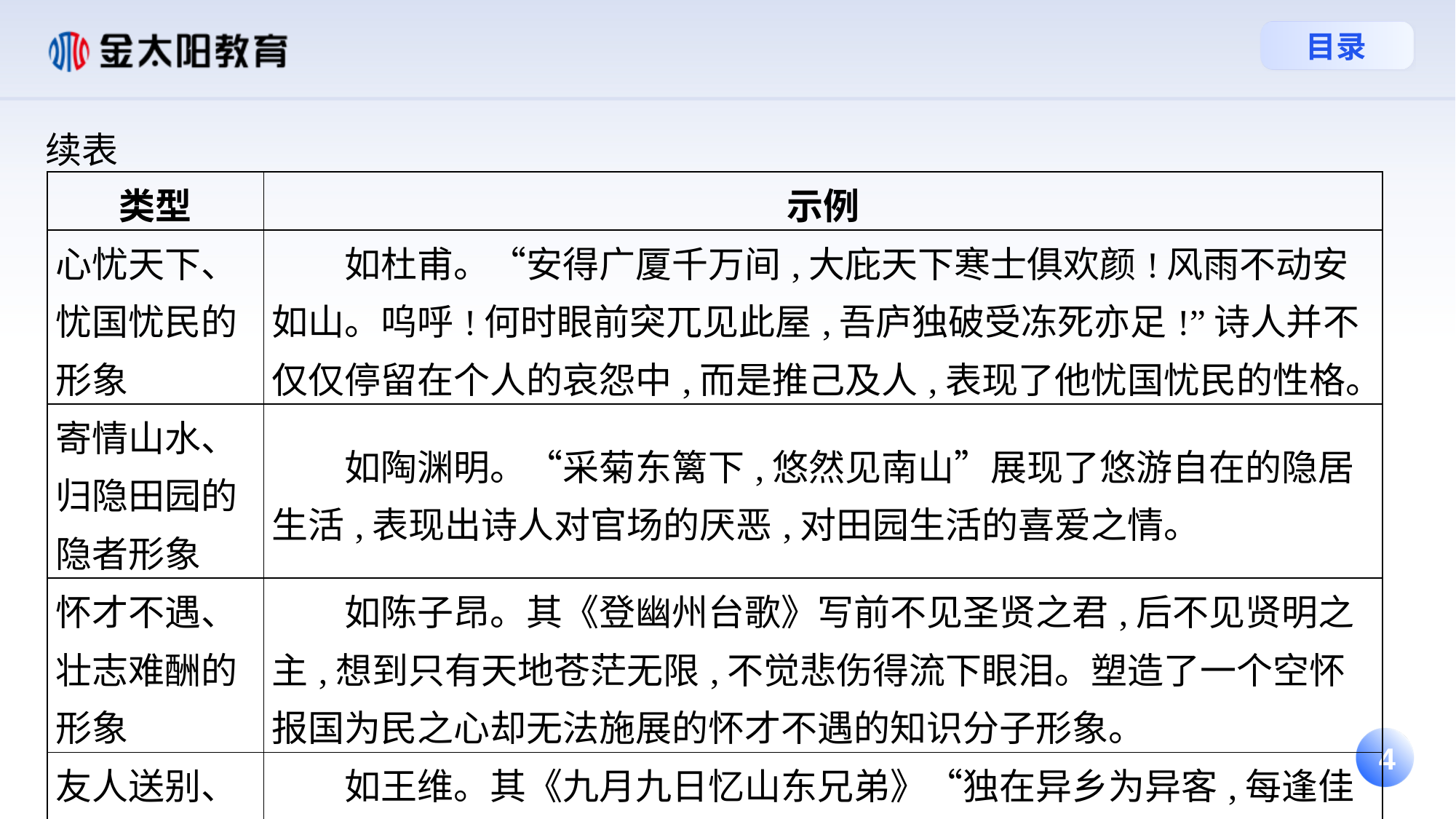

续表

| 类型 | 示例 |
| --- | --- |
| 心忧天下、忧国忧民的形象 | 如杜甫。“安得广厦千万间,大庇天下寒士俱欢颜!风雨不动安如山。呜呼!何时眼前突兀见此屋,吾庐独破受冻死亦足!”诗人并不仅仅停留在个人的哀怨中,而是推己及人,表现了他忧国忧民的性格。 |
| 寄情山水、归隐田园的隐者形象 | 如陶渊明。“采菊东篱下,悠然见南山”展现了悠游自在的隐居生活,表现出诗人对官场的厌恶,对田园生活的喜爱之情。 |
| 怀才不遇、壮志难酬的形象 | 如陈子昂。其《登幽州台歌》写前不见圣贤之君,后不见贤明之主,想到只有天地苍茫无限,不觉悲伤得流下眼泪。塑造了一个空怀报国为民之心却无法施展的怀才不遇的知识分子形象。 |
| 友人送别、思念故乡的形象 | 如王维。其《九月九日忆山东兄弟》“独在异乡为异客,每逢佳节倍思亲。遥知兄弟登高处,遍插茱萸少一人”,塑造了一个思念故乡亲人的诗人形象。 |